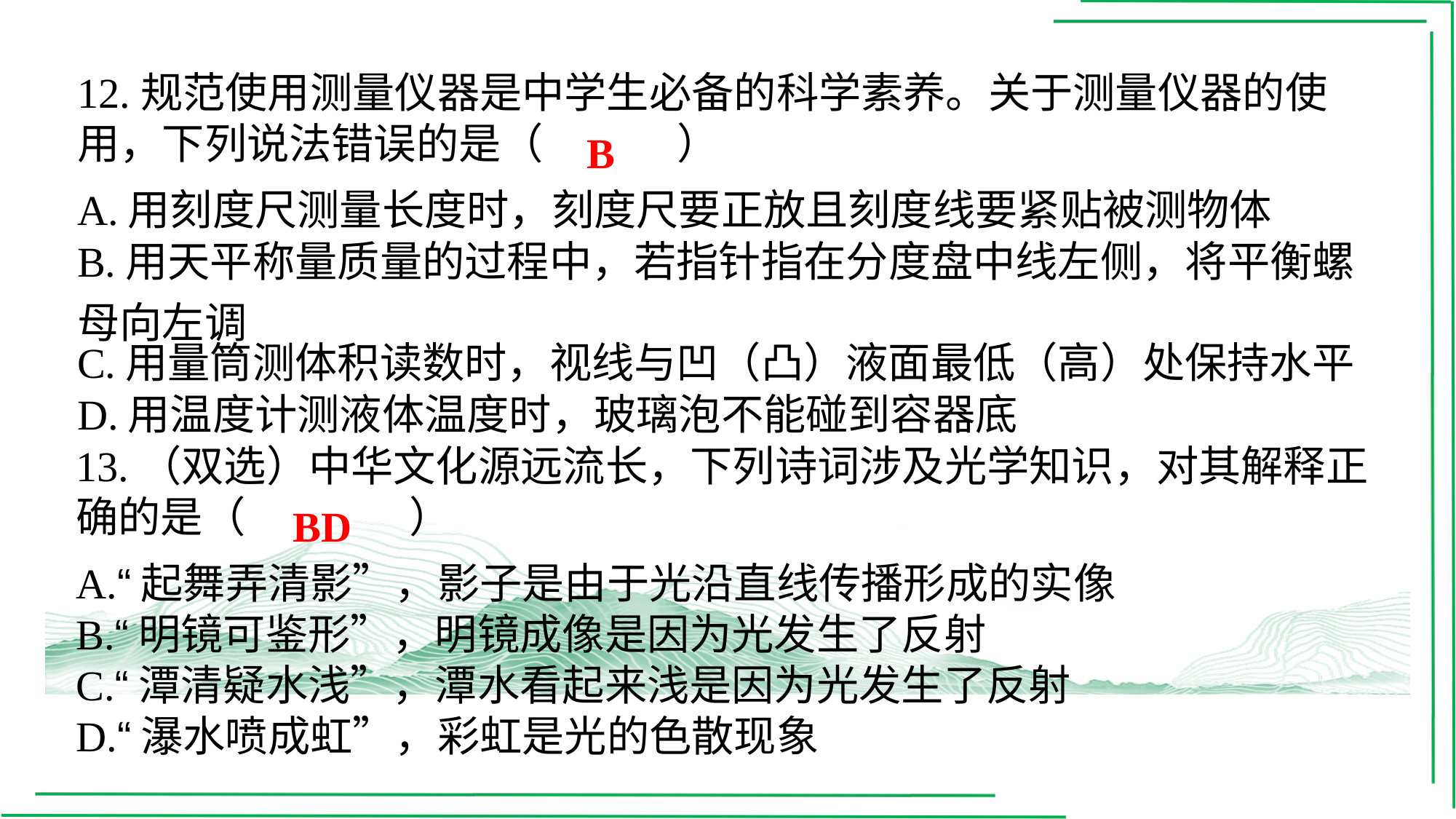

12.规范使用测量仪器是中学生必备的科学素养。关于测量仪器的使用，下列说法错误的是（　B　）
B
| A.用刻度尺测量长度时，刻度尺要正放且刻度线要紧贴被测物体 |
| --- |
| B.用天平称量质量的过程中，若指针指在分度盘中线左侧，将平衡螺母向左调 |
| C.用量筒测体积读数时，视线与凹（凸）液面最低（高）处保持水平 |
| D.用温度计测液体温度时，玻璃泡不能碰到容器底 |
13.（双选）中华文化源远流长，下列诗词涉及光学知识，对其解释正确的是（　BD　）
BD
| A.“起舞弄清影”，影子是由于光沿直线传播形成的实像 |
| --- |
| B.“明镜可鉴形”，明镜成像是因为光发生了反射 |
| C.“潭清疑水浅”，潭水看起来浅是因为光发生了反射 |
| D.“瀑水喷成虹”，彩虹是光的色散现象 |